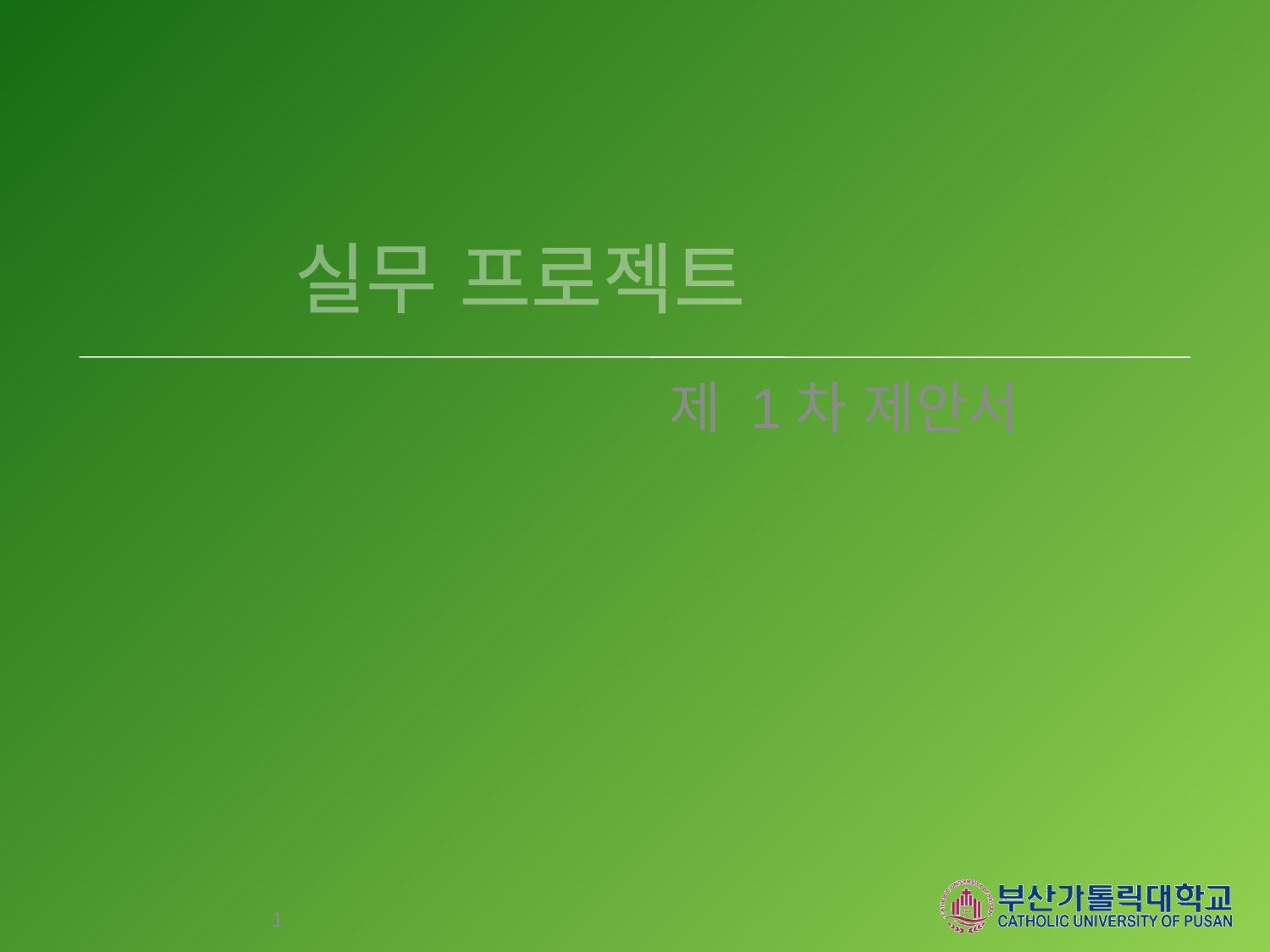

# 실무 프로젝트
제 1차 제안서
1